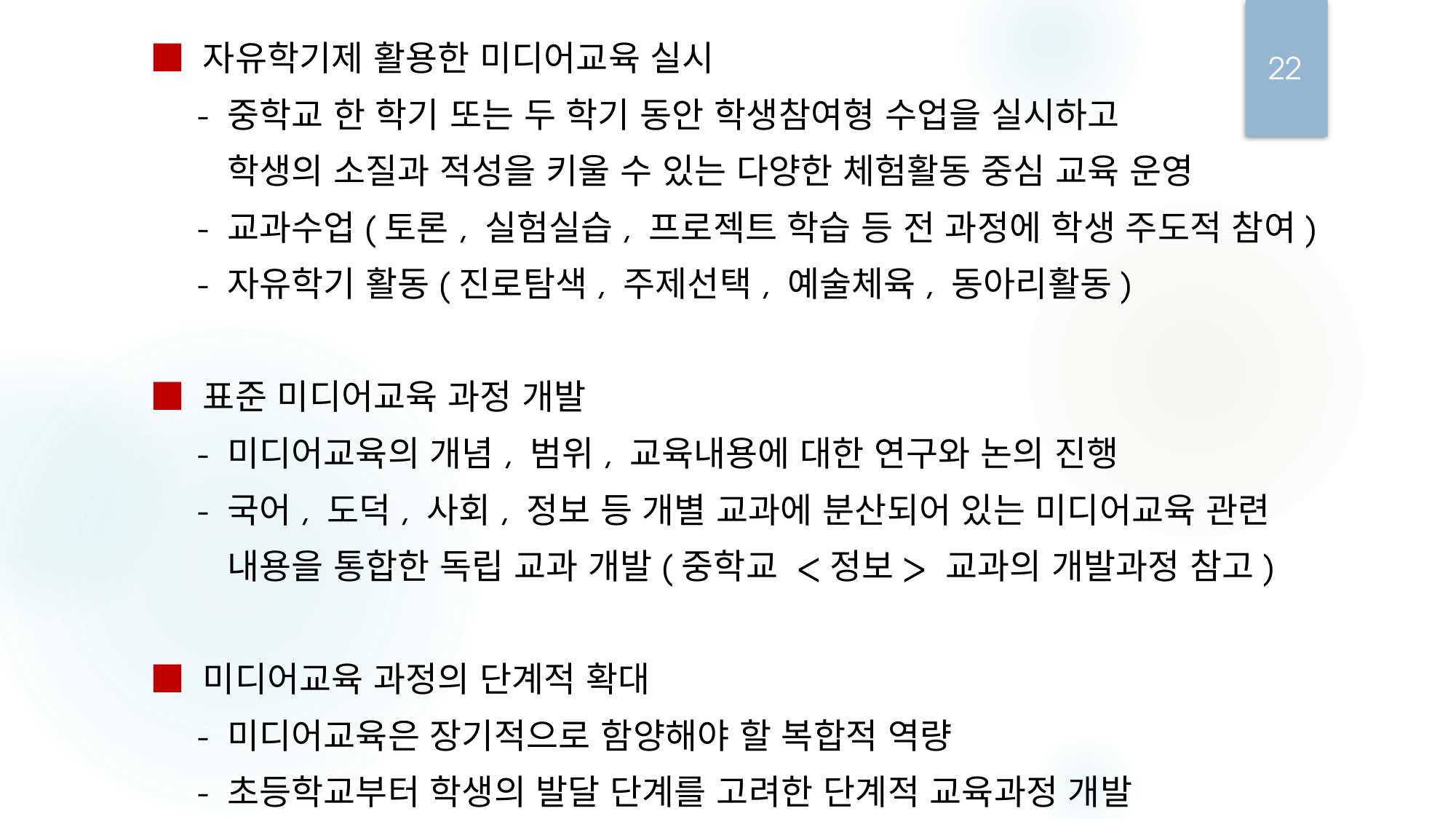

■ 자유학기제 활용한 미디어교육 실시
         - 중학교 한 학기 또는 두 학기 동안 학생참여형 수업을 실시하고
           학생의 소질과 적성을 키울 수 있는 다양한 체험활동 중심 교육 운영
         - 교과수업(토론, 실험실습, 프로젝트 학습 등 전 과정에 학생 주도적 참여)
         - 자유학기 활동(진로탐색, 주제선택, 예술체육, 동아리활동)

    ■ 표준 미디어교육 과정 개발
         - 미디어교육의 개념, 범위, 교육내용에 대한 연구와 논의 진행
         - 국어, 도덕, 사회, 정보 등 개별 교과에 분산되어 있는 미디어교육 관련
           내용을 통합한 독립 교과 개발(중학교 <정보> 교과의 개발과정 참고)

    ■ 미디어교육 과정의 단계적 확대
         - 미디어교육은 장기적으로 함양해야 할 복합적 역량
         - 초등학교부터 학생의 발달 단계를 고려한 단계적 교육과정 개발
22